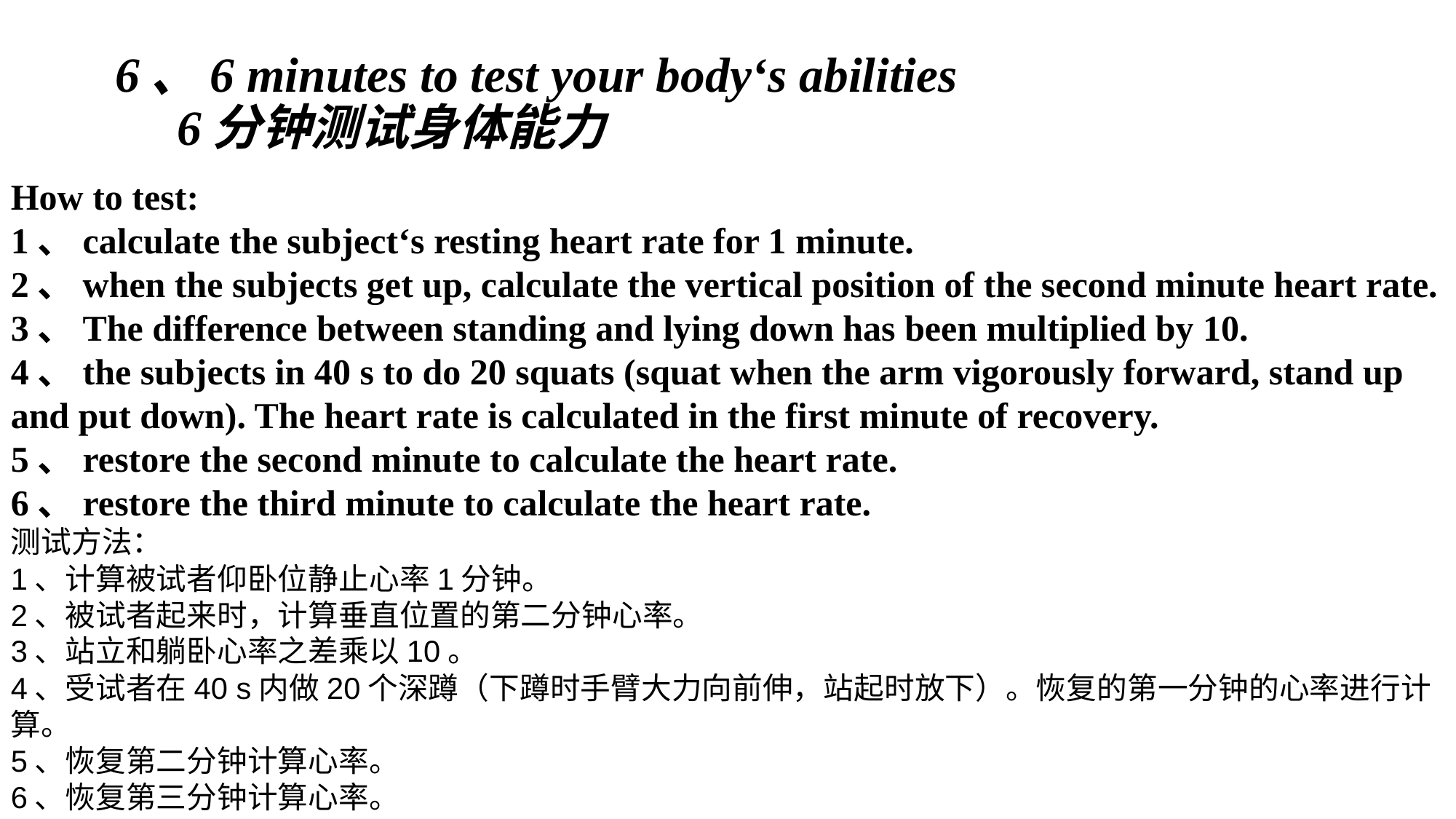

# 6、6 minutes to test your body‘s abilities 6分钟测试身体能力
How to test:
1、calculate the subject‘s resting heart rate for 1 minute.
2、when the subjects get up, calculate the vertical position of the second minute heart rate.
3、The difference between standing and lying down has been multiplied by 10.
4、the subjects in 40 s to do 20 squats (squat when the arm vigorously forward, stand up and put down). The heart rate is calculated in the first minute of recovery.
5、restore the second minute to calculate the heart rate.
6、restore the third minute to calculate the heart rate.
测试方法：
1、计算被试者仰卧位静止心率1分钟。
2、被试者起来时，计算垂直位置的第二分钟心率。
3、站立和躺卧心率之差乘以10。
4、受试者在40 s内做20个深蹲（下蹲时手臂大力向前伸，站起时放下）。恢复的第一分钟的心率进行计算。
5、恢复第二分钟计算心率。
6、恢复第三分钟计算心率。